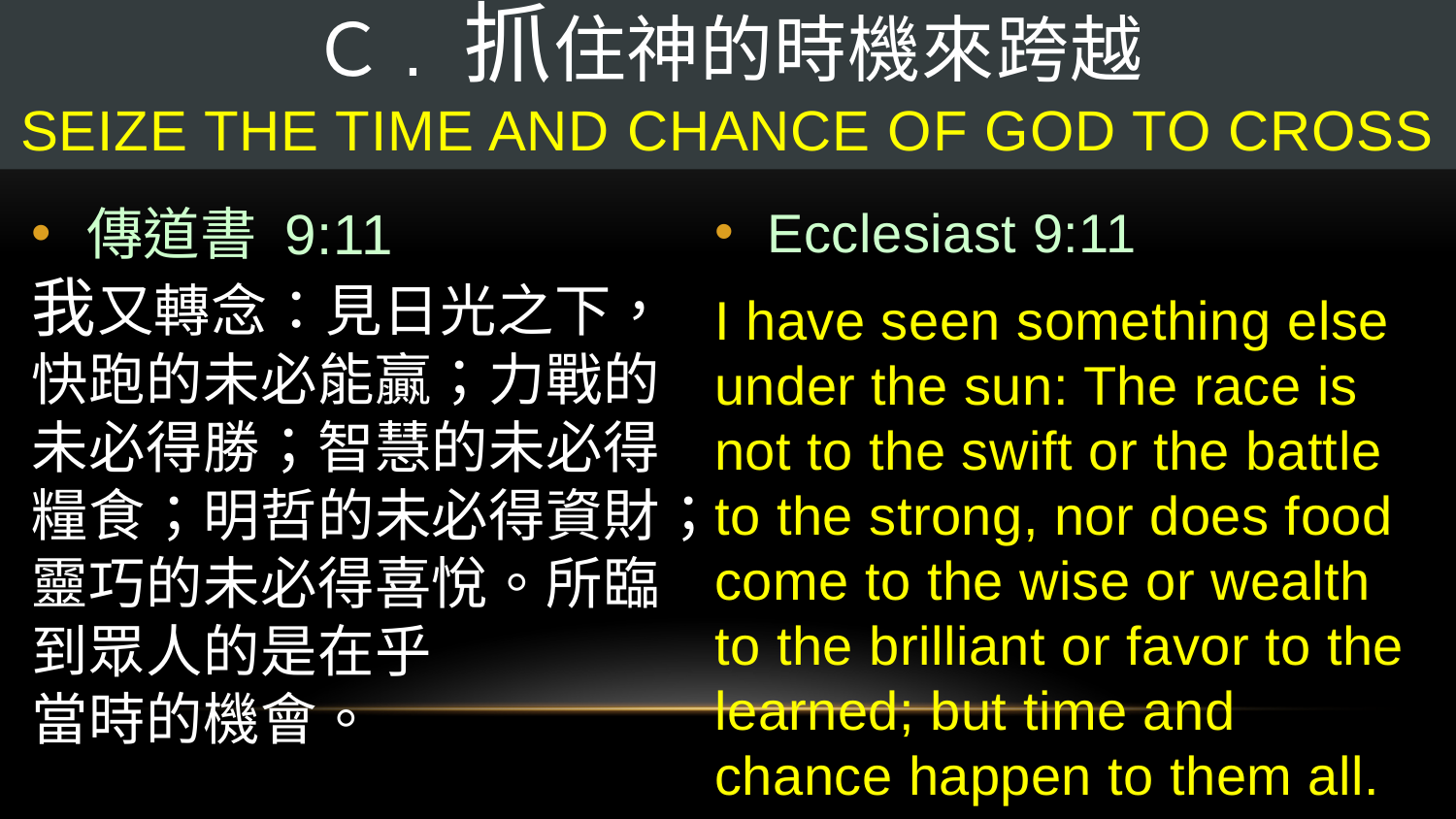

# Ｃ. 抓住神的時機來跨越 Seize the time and chance of God to cross
傳道書 9:11
我又轉念：見日光之下，快跑的未必能贏；力戰的未必得勝；智慧的未必得糧食；明哲的未必得資財；靈巧的未必得喜悅。所臨到眾人的是在乎
當時的機會。
Ecclesiast 9:11
I have seen something else under the sun: The race is not to the swift or the battle to the strong, nor does food come to the wise or wealth to the brilliant or favor to the learned; but time and chance happen to them all.